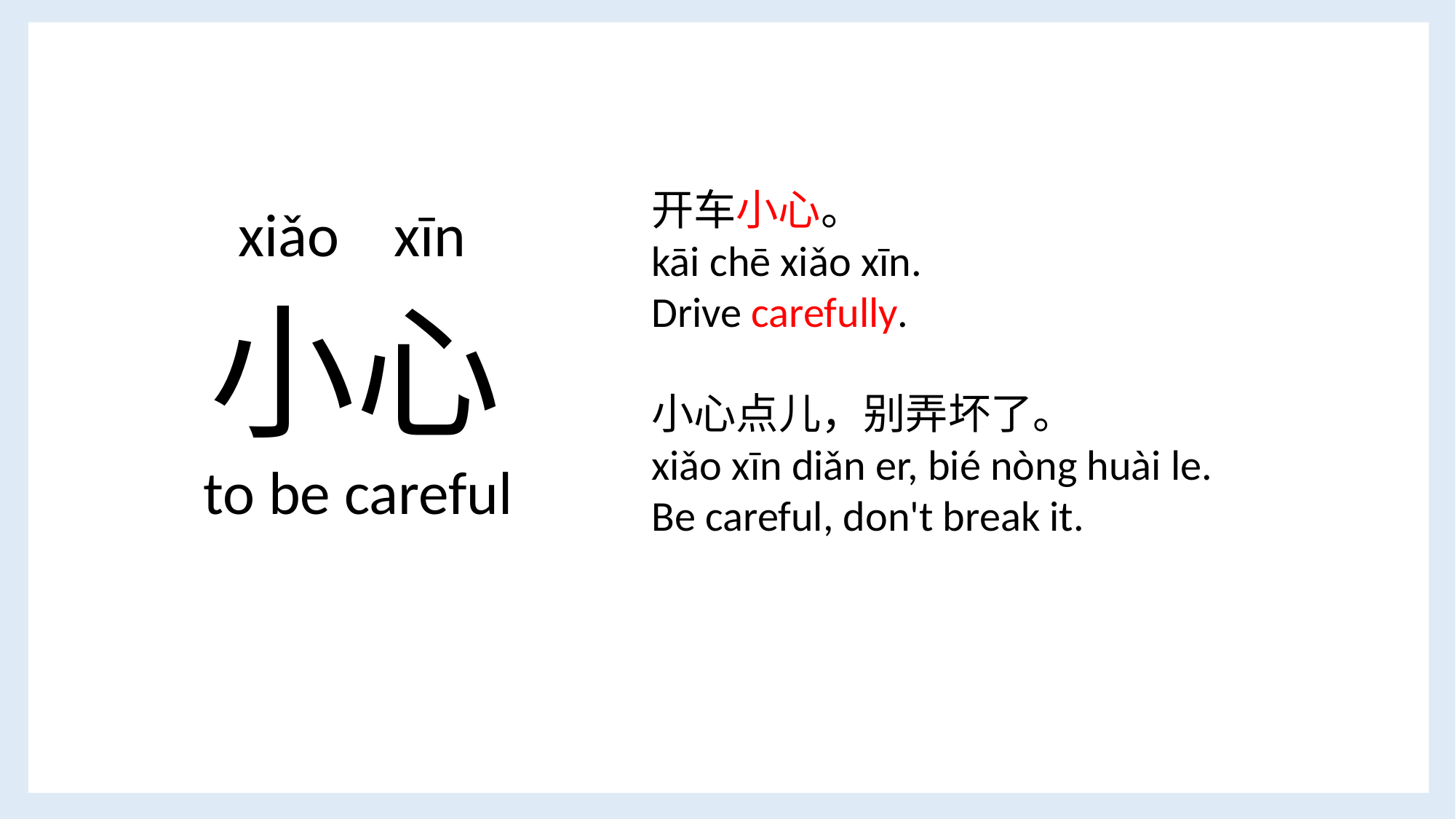

开车小心。
kāi chē xiǎo xīn.
Drive carefully.

小心点儿，别弄坏了。
xiǎo xīn diǎn er, bié nòng huài le.
Be careful, don't break it.
 xiǎo    xīn
小心
          to be careful